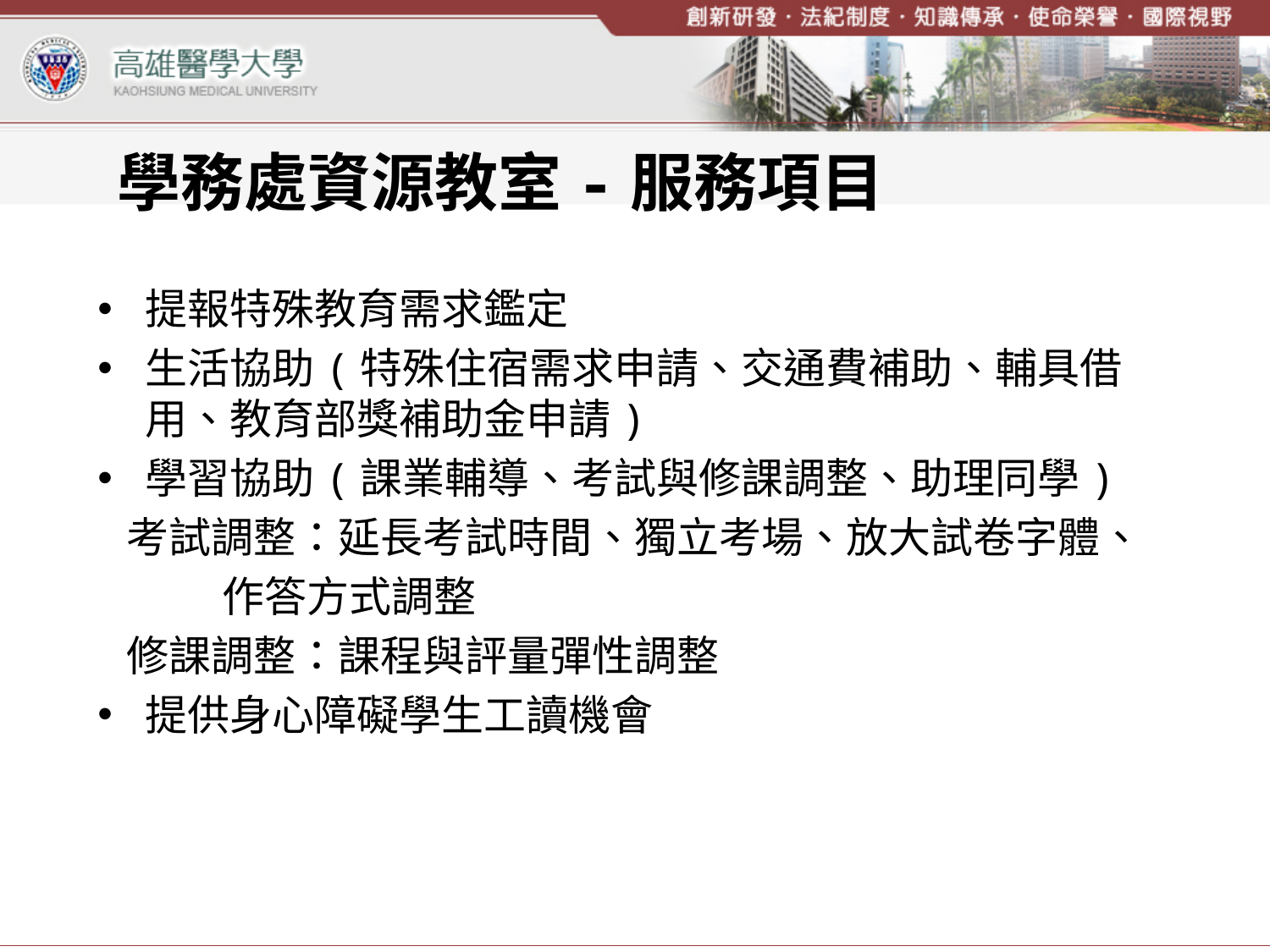

# 學務處資源教室-服務項目
提報特殊教育需求鑑定
生活協助(特殊住宿需求申請、交通費補助、輔具借用、教育部獎補助金申請)
學習協助(課業輔導、考試與修課調整、助理同學)
  考試調整：延長考試時間、獨立考場、放大試卷字體、
            作答方式調整
  修課調整：課程與評量彈性調整
提供身心障礙學生工讀機會